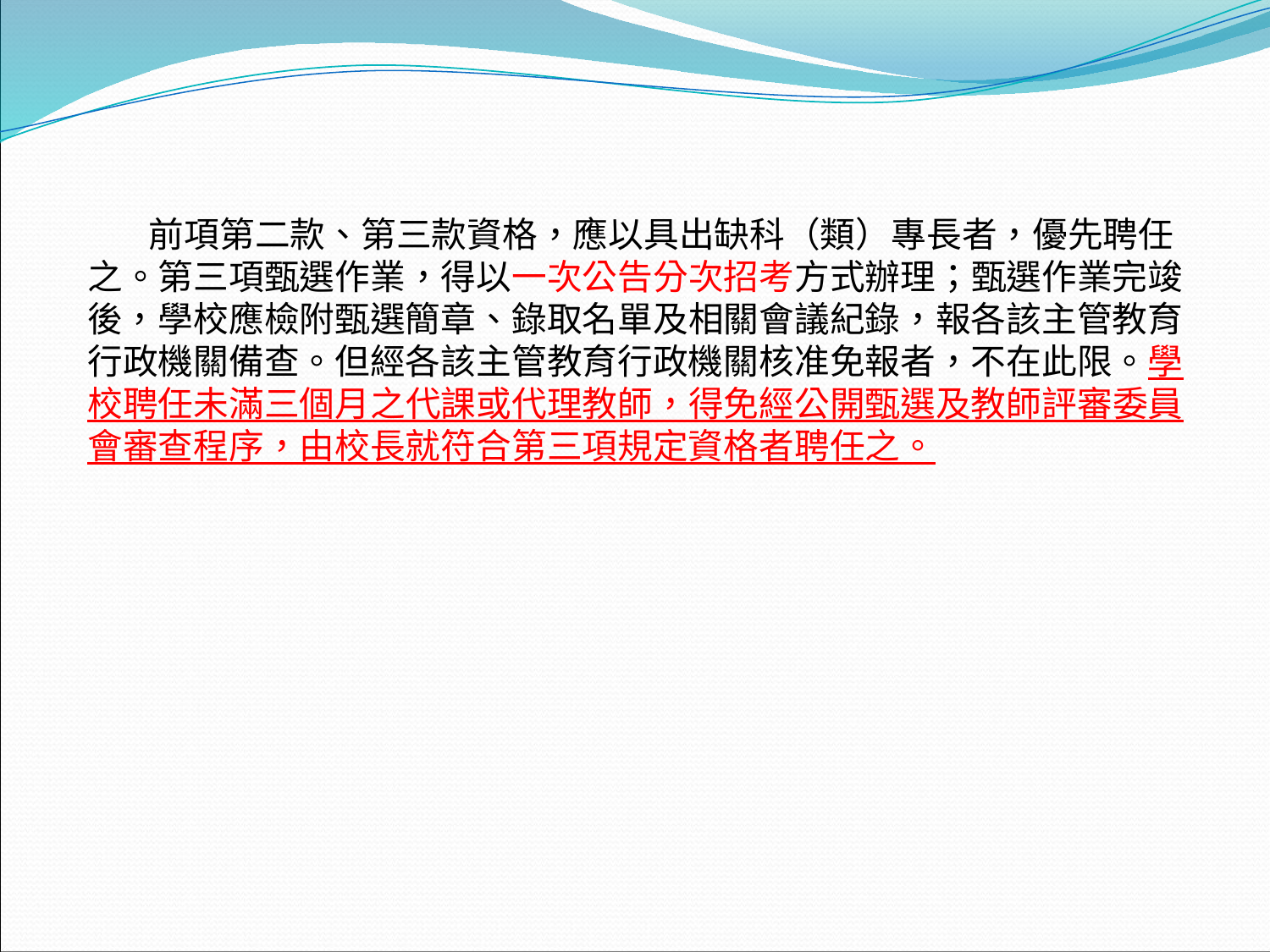

#

前項第二款、第三款資格，應以具出缺科（類）專長者，優先聘任之。第三項甄選作業，得以一次公告分次招考方式辦理；甄選作業完竣後，學校應檢附甄選簡章、錄取名單及相關會議紀錄，報各該主管教育行政機關備查。但經各該主管教育行政機關核准免報者，不在此限。學校聘任未滿三個月之代課或代理教師，得免經公開甄選及教師評審委員會審查程序，由校長就符合第三項規定資格者聘任之。